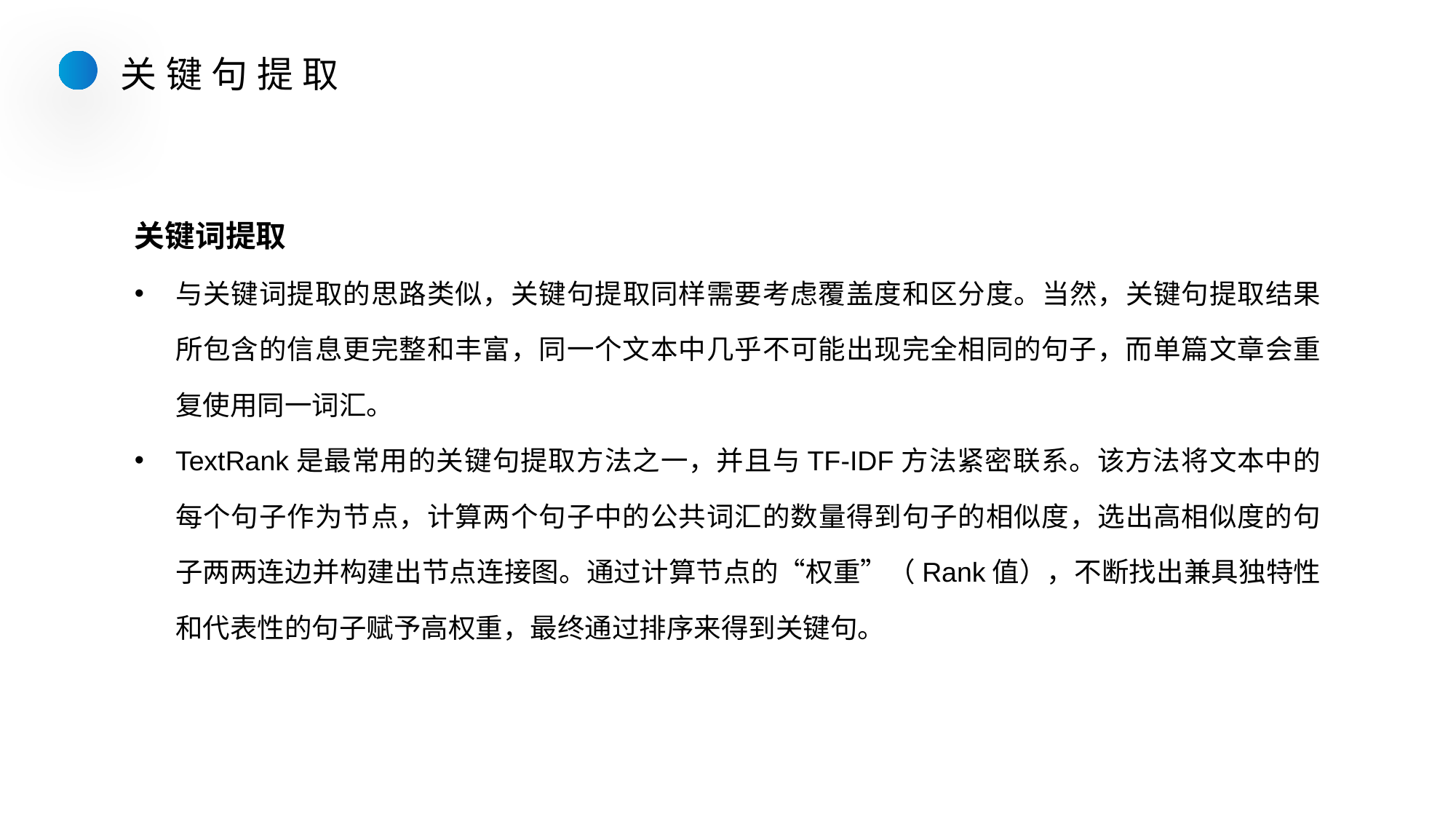

关键句提取

关键词提取
与关键词提取的思路类似，关键句提取同样需要考虑覆盖度和区分度。当然，关键句提取结果所包含的信息更完整和丰富，同一个文本中几乎不可能出现完全相同的句子，而单篇文章会重复使用同一词汇。
TextRank是最常用的关键句提取方法之一，并且与TF-IDF方法紧密联系。该方法将文本中的每个句子作为节点，计算两个句子中的公共词汇的数量得到句子的相似度，选出高相似度的句子两两连边并构建出节点连接图。通过计算节点的“权重”（Rank值），不断找出兼具独特性和代表性的句子赋予高权重，最终通过排序来得到关键句。